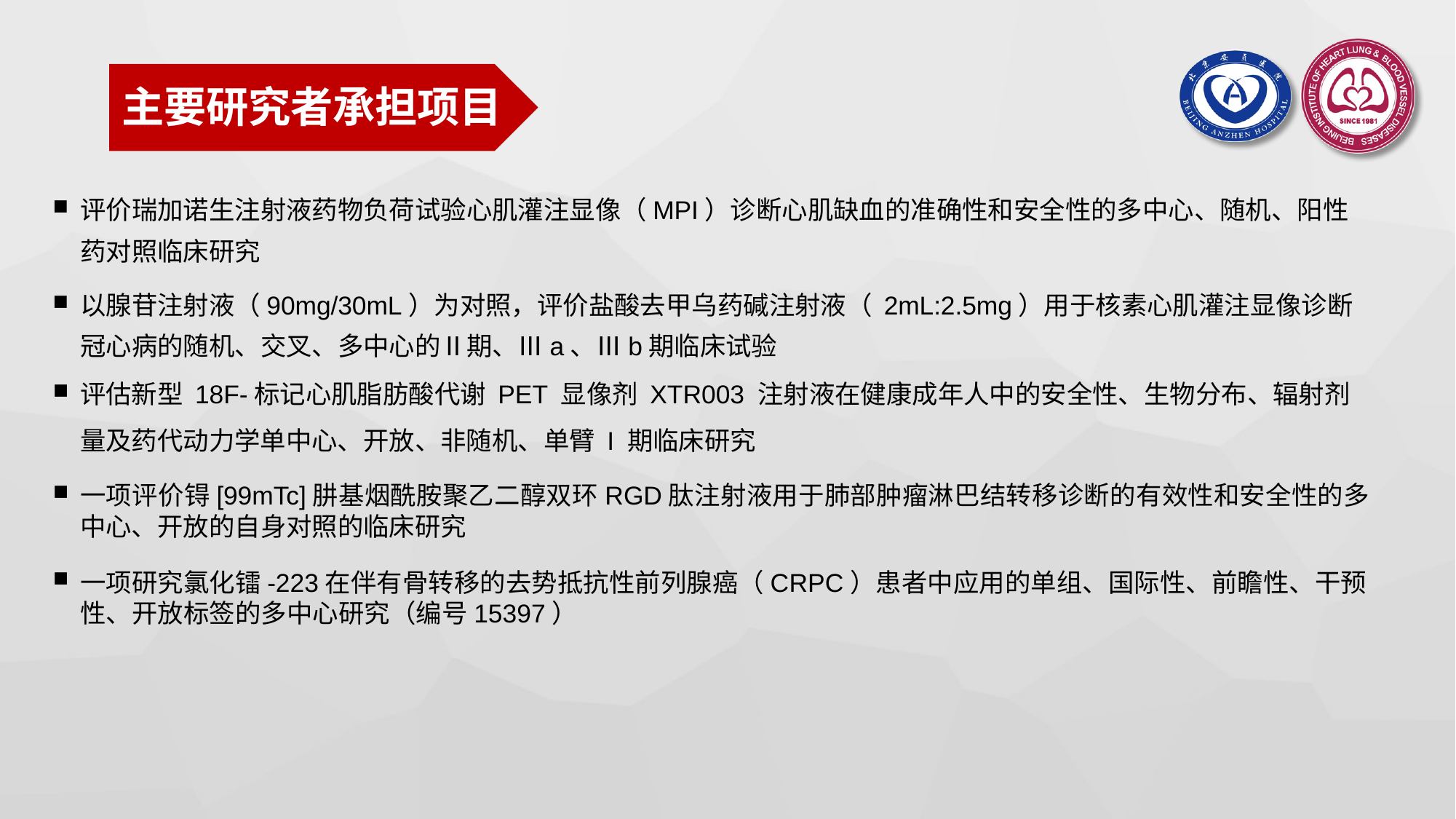

# 主要研究者承担项目
评价瑞加诺生注射液药物负荷试验心肌灌注显像（MPI）诊断心肌缺血的准确性和安全性的多中心、随机、阳性药对照临床研究
以腺苷注射液（90mg/30mL）为对照，评价盐酸去甲乌药碱注射液（ 2mL:2.5mg）用于核素心肌灌注显像诊断冠心病的随机、交叉、多中心的Ⅱ期、Ⅲa、Ⅲb期临床试验
评估新型 18F-标记心肌脂肪酸代谢 PET 显像剂 XTR003 注射液在健康成年人中的安全性、生物分布、辐射剂量及药代动力学单中心、开放、非随机、单臂 I 期临床研究
一项评价锝[99mTc]肼基烟酰胺聚乙二醇双环RGD肽注射液用于肺部肿瘤淋巴结转移诊断的有效性和安全性的多中心、开放的自身对照的临床研究
一项研究氯化镭-223在伴有骨转移的去势抵抗性前列腺癌（CRPC）患者中应用的单组、国际性、前瞻性、干预性、开放标签的多中心研究（编号15397）